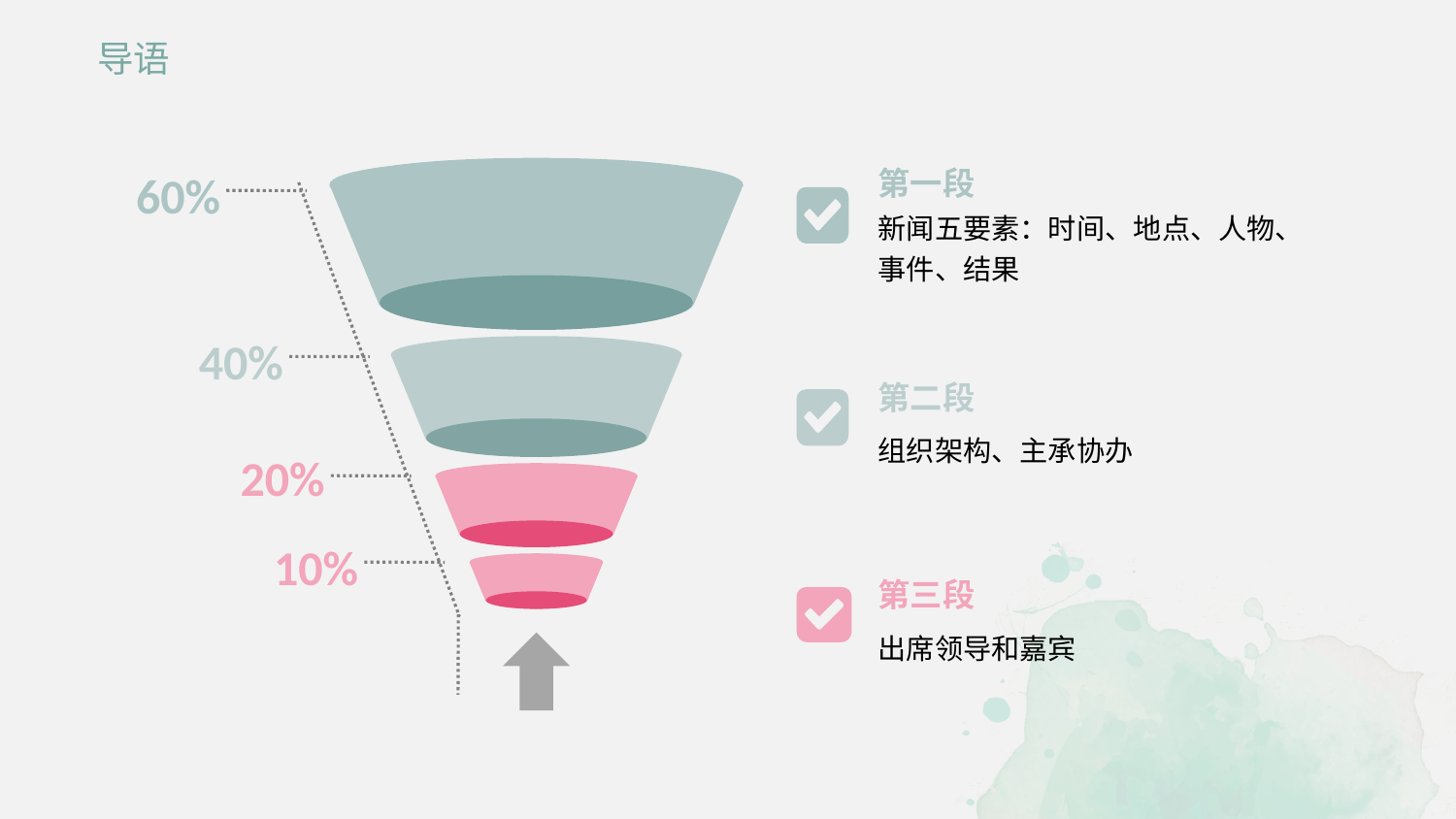

导语
60%

40%

20%

10%

第一段
新闻五要素：时间、地点、人物、事件、结果

第二段
组织架构、主承协办

第三段
出席领导和嘉宾